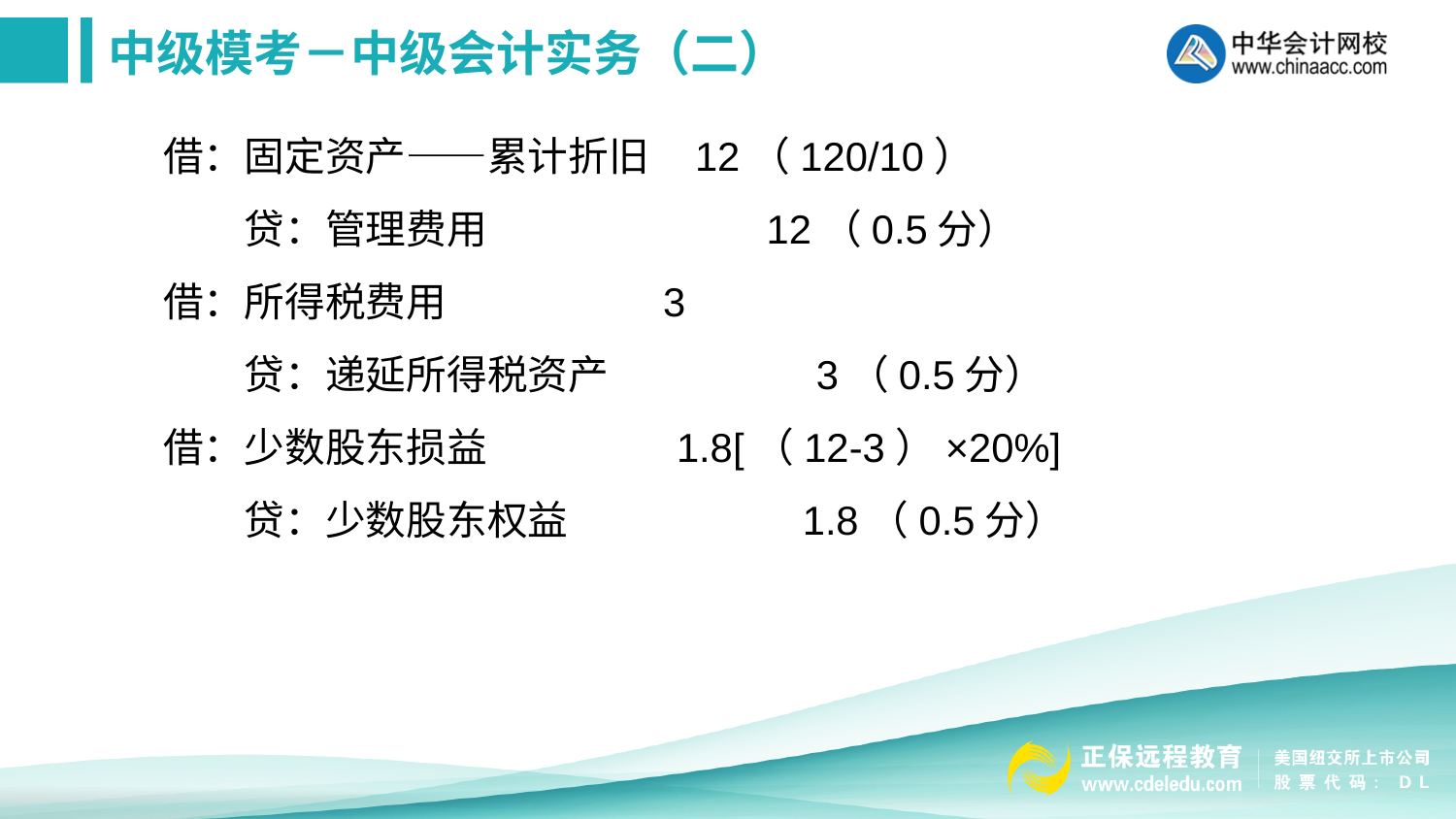

借：固定资产——累计折旧    12（120/10）
　　贷：管理费用                              12（0.5分）
借：所得税费用                       3
　　贷：递延所得税资产                      3（0.5分）
借：少数股东损益                    1.8[（12-3）×20%]
　　贷：少数股东权益                         1.8（0.5分）